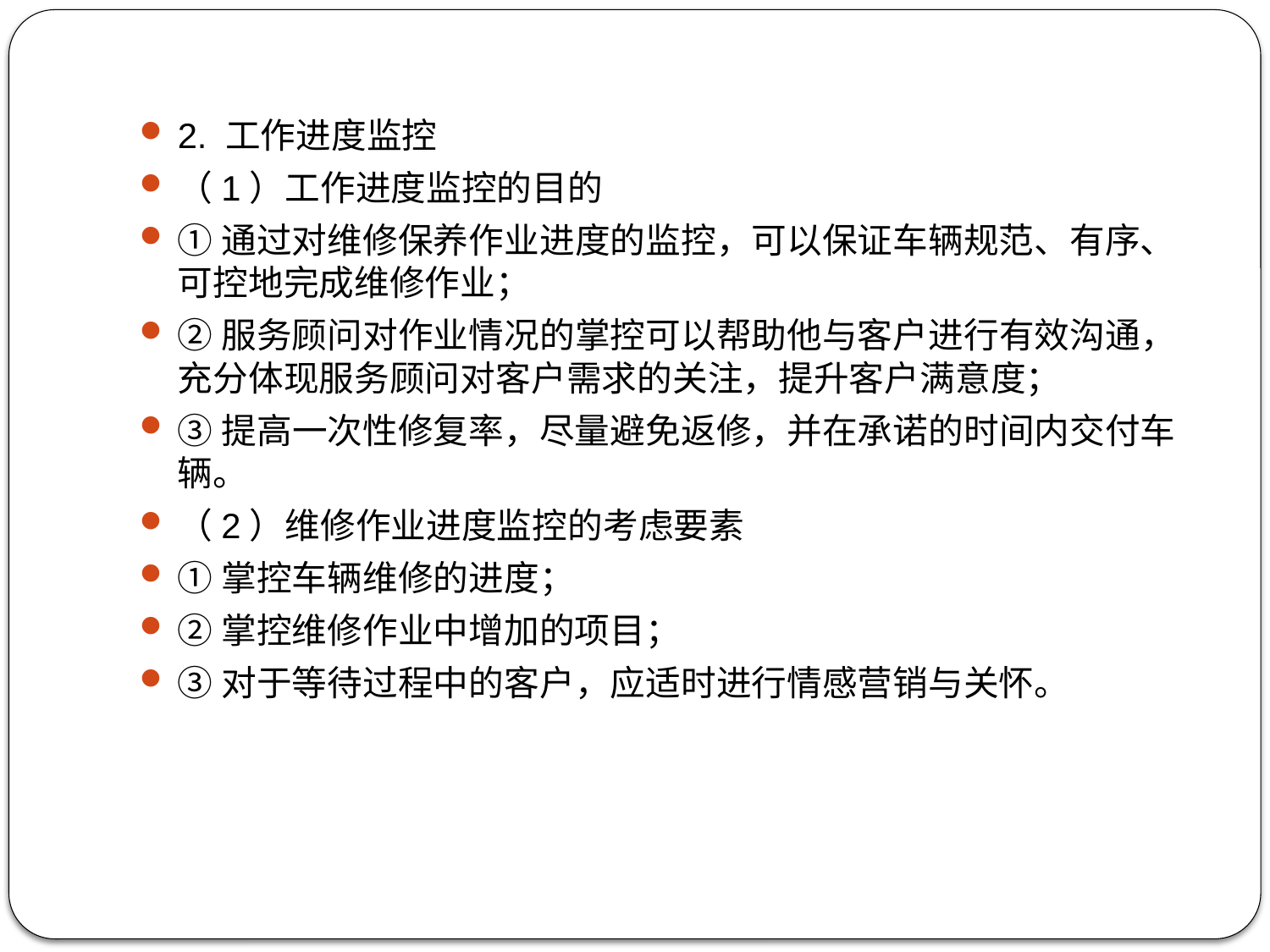

2. 工作进度监控
（1）工作进度监控的目的
①通过对维修保养作业进度的监控，可以保证车辆规范、有序、可控地完成维修作业；
②服务顾问对作业情况的掌控可以帮助他与客户进行有效沟通，充分体现服务顾问对客户需求的关注，提升客户满意度；
③提高一次性修复率，尽量避免返修，并在承诺的时间内交付车辆。
（2）维修作业进度监控的考虑要素
①掌控车辆维修的进度；
②掌控维修作业中增加的项目；
③对于等待过程中的客户，应适时进行情感营销与关怀。